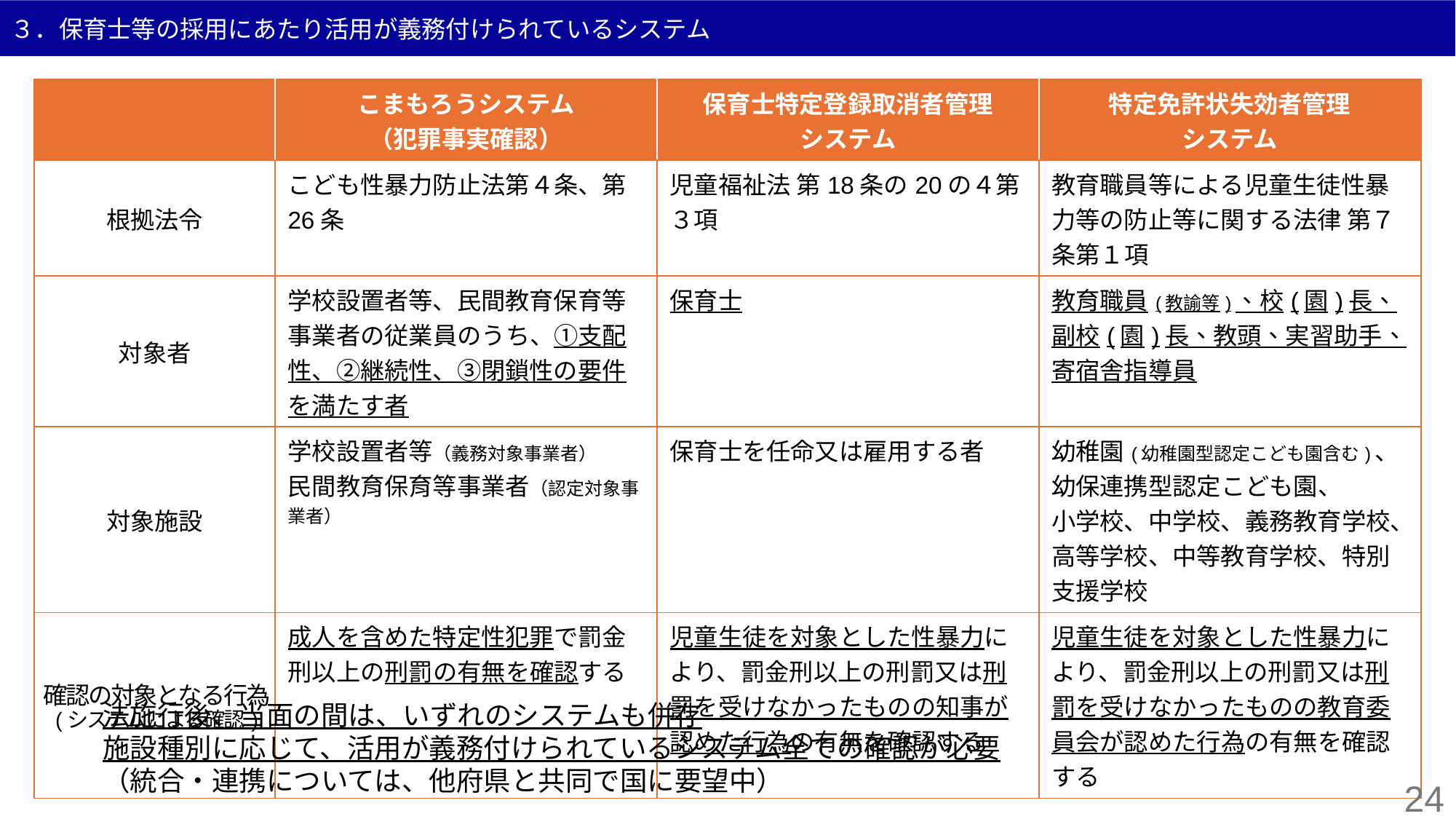

３．保育士等の採用にあたり活用が義務付けられているシステム
|  | こまもろうシステム （犯罪事実確認） | 保育士特定登録取消者管理 システム | 特定免許状失効者管理 システム |
| --- | --- | --- | --- |
| 根拠法令 | こども性暴力防止法第４条、第26条 | 児童福祉法 第18条の20の４第３項 | 教育職員等による児童生徒性暴力等の防止等に関する法律 第７条第１項 |
| 対象者 | 学校設置者等、民間教育保育等事業者の従業員のうち、①支配性、②継続性、③閉鎖性の要件を満たす者 | 保育士 | 教育職員(教諭等)、校(園)長、副校(園)長、教頭、実習助手、寄宿舎指導員 |
| 対象施設 | 学校設置者等（義務対象事業者） 民間教育保育等事業者（認定対象事業者） | 保育士を任命又は雇用する者 | 幼稚園(幼稚園型認定こども園含む)、 幼保連携型認定こども園、 小学校、中学校、義務教育学校、高等学校、中等教育学校、特別支援学校 |
| 確認の対象となる行為 (システムによる確認) | 成人を含めた特定性犯罪で罰金刑以上の刑罰の有無を確認する | 児童生徒を対象とした性暴力により、罰金刑以上の刑罰又は刑罰を受けなかったものの知事が認めた行為の有無を確認する | 児童生徒を対象とした性暴力により、罰金刑以上の刑罰又は刑罰を受けなかったものの教育委員会が認めた行為の有無を確認する |
法施行後、当面の間は、いずれのシステムも併存
施設種別に応じて、活用が義務付けられているシステム全ての確認が必要
（統合・連携については、他府県と共同で国に要望中）
24